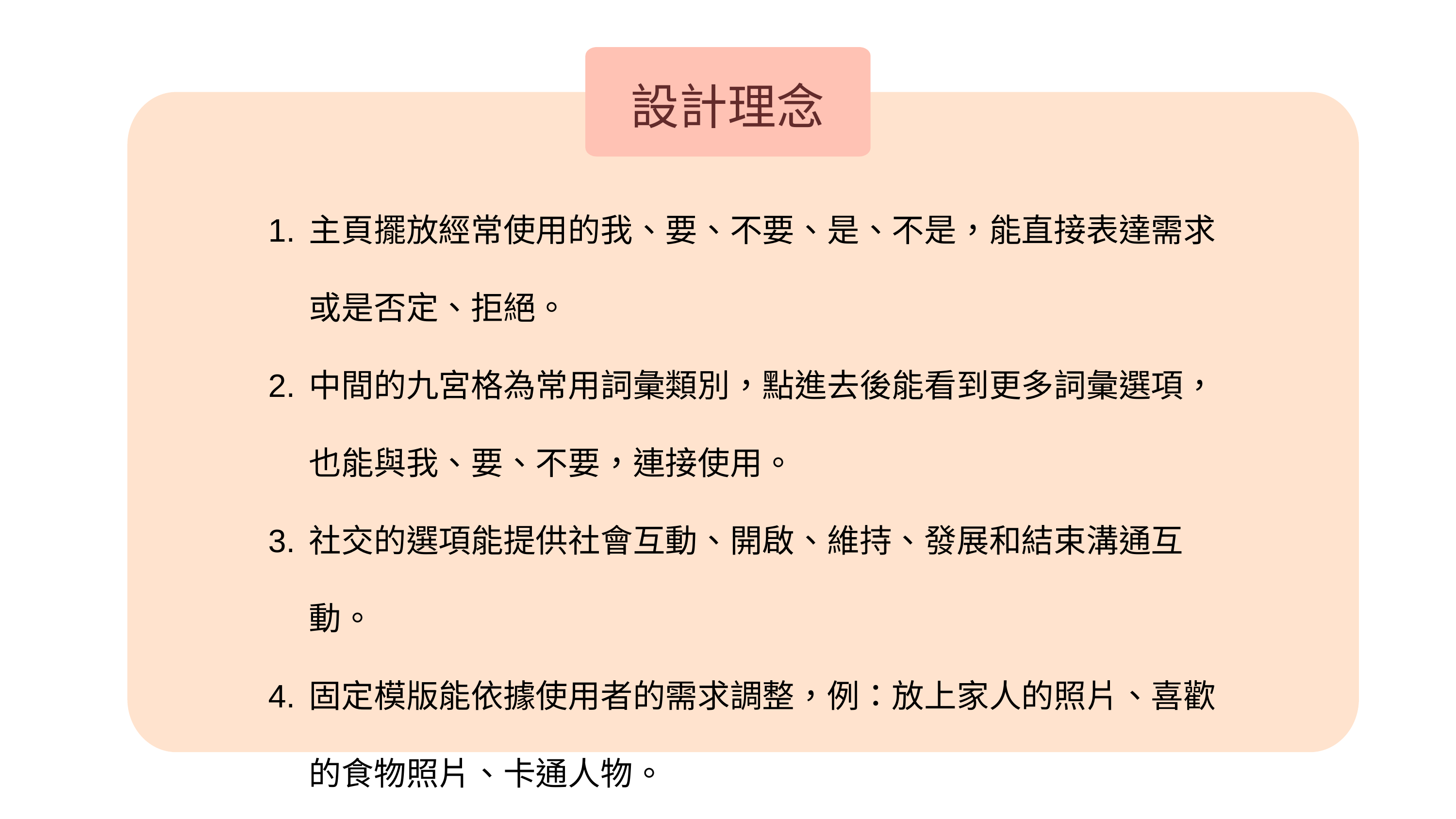

設計理念

主頁擺放經常使用的我、要、不要、是、不是，能直接表達需求或是否定、拒絕。
中間的九宮格為常用詞彙類別，點進去後能看到更多詞彙選項，也能與我、要、不要，連接使用。
社交的選項能提供社會互動、開啟、維持、發展和結束溝通互動。
固定模版能依據使用者的需求調整，例：放上家人的照片、喜歡的食物照片、卡通人物。